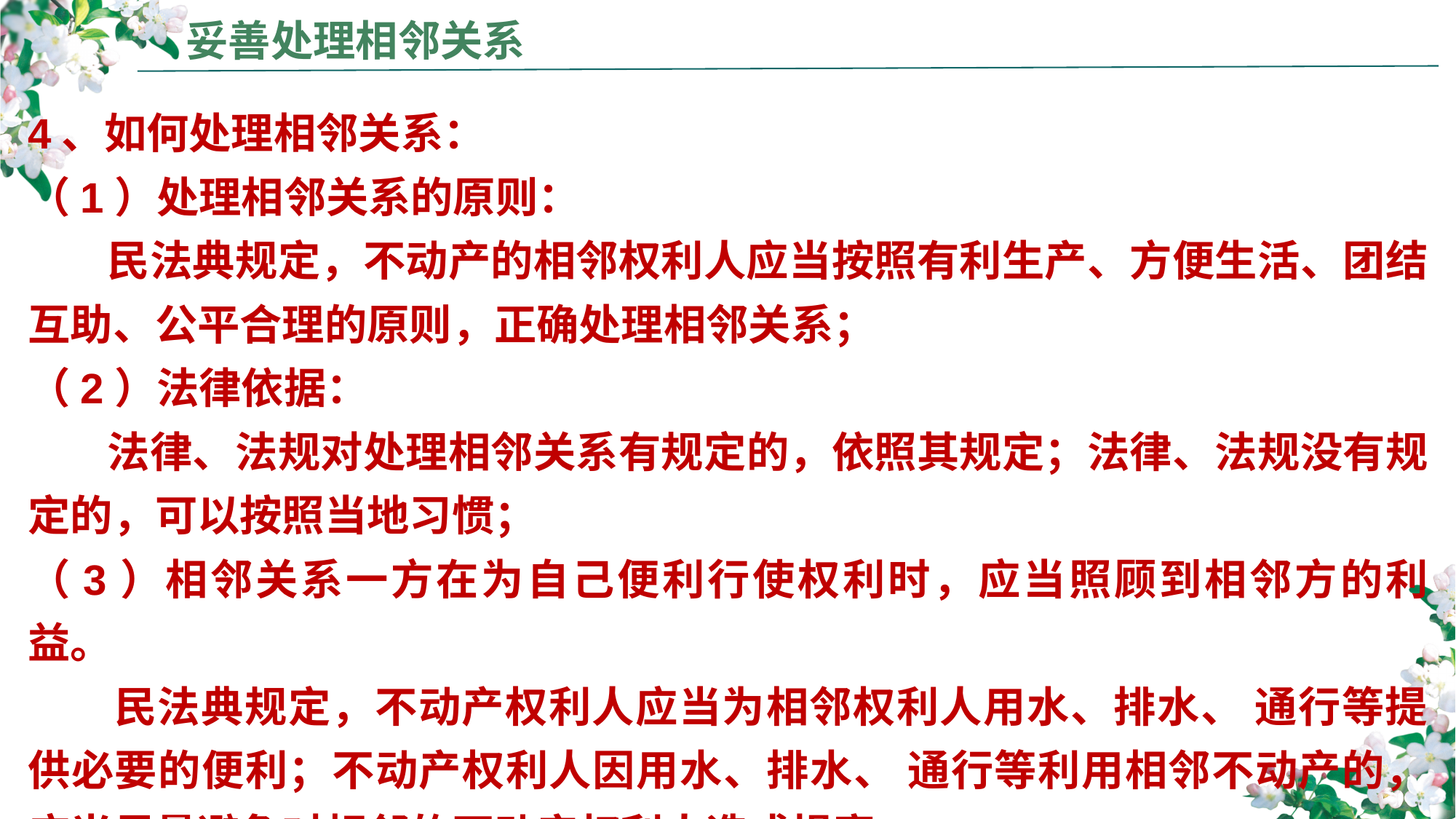

妥善处理相邻关系
4、如何处理相邻关系：
（1）处理相邻关系的原则：
       民法典规定，不动产的相邻权利人应当按照有利生产、方便生活、团结互助、公平合理的原则，正确处理相邻关系；
（2）法律依据：
       法律、法规对处理相邻关系有规定的，依照其规定；法律、法规没有规定的，可以按照当地习惯；
（3）相邻关系一方在为自己便利行使权利时，应当照顾到相邻方的利益。
       民法典规定，不动产权利人应当为相邻权利人用水、排水、 通行等提供必要的便利；不动产权利人因用水、排水、 通行等利用相邻不动产的，应当尽量避免对相邻的不动产权利人造成损害。